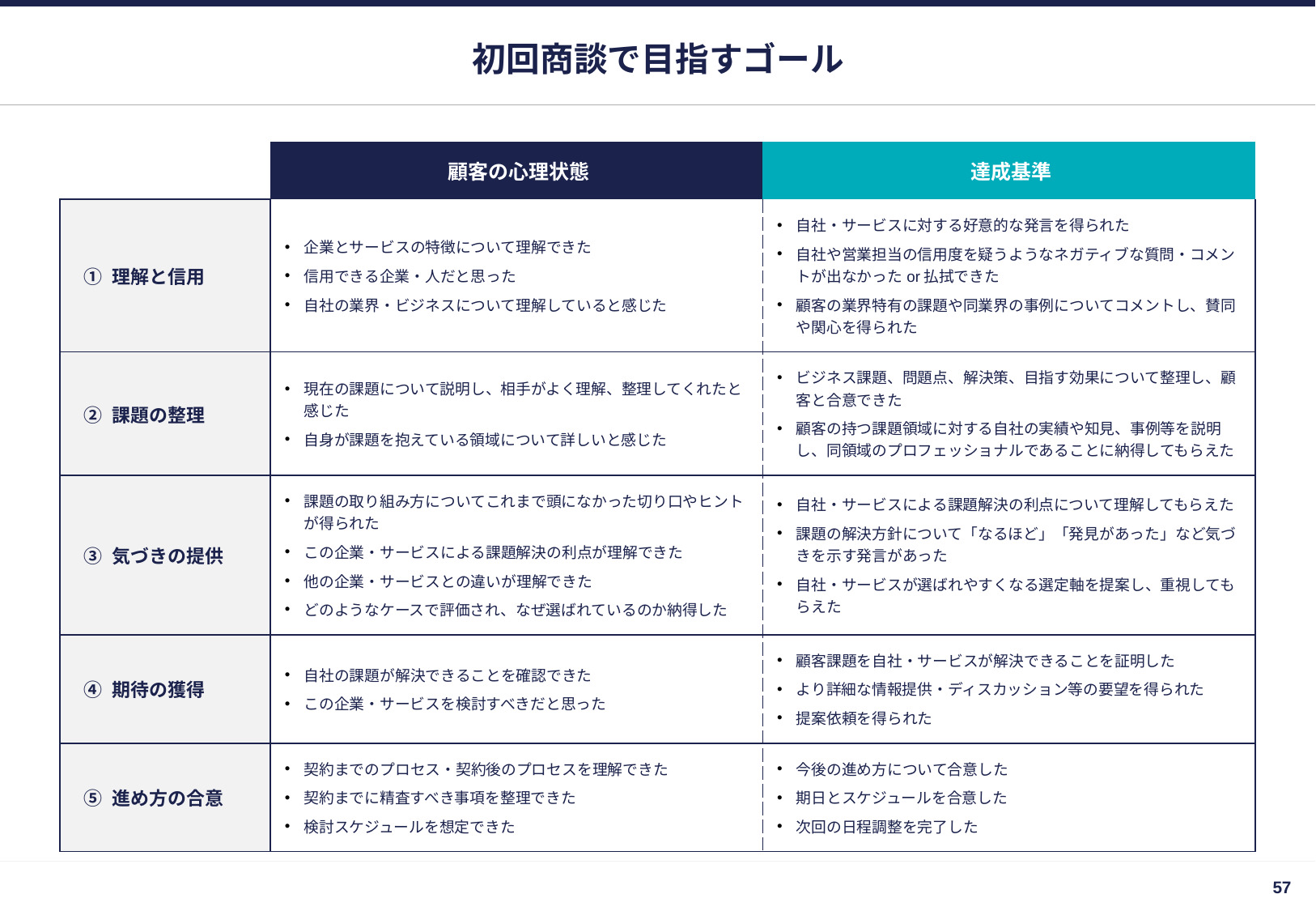

# 初回商談で目指すゴール
|  | 顧客の心理状態 | 達成基準 |
| --- | --- | --- |
| ① 理解と信用 | 企業とサービスの特徴について理解できた 信用できる企業・人だと思った 自社の業界・ビジネスについて理解していると感じた | 自社・サービスに対する好意的な発言を得られた 自社や営業担当の信用度を疑うようなネガティブな質問・コメントが出なかったor払拭できた 顧客の業界特有の課題や同業界の事例についてコメントし、賛同や関心を得られた |
| ② 課題の整理 | 現在の課題について説明し、相手がよく理解、整理してくれたと感じた 自身が課題を抱えている領域について詳しいと感じた | ビジネス課題、問題点、解決策、目指す効果について整理し、顧客と合意できた 顧客の持つ課題領域に対する自社の実績や知見、事例等を説明し、同領域のプロフェッショナルであることに納得してもらえた |
| ③ 気づきの提供 | 課題の取り組み方についてこれまで頭になかった切り口やヒントが得られた この企業・サービスによる課題解決の利点が理解できた 他の企業・サービスとの違いが理解できた どのようなケースで評価され、なぜ選ばれているのか納得した | 自社・サービスによる課題解決の利点について理解してもらえた 課題の解決方針について「なるほど」「発見があった」など気づきを示す発言があった 自社・サービスが選ばれやすくなる選定軸を提案し、重視してもらえた |
| ④ 期待の獲得 | 自社の課題が解決できることを確認できた この企業・サービスを検討すべきだと思った | 顧客課題を自社・サービスが解決できることを証明した より詳細な情報提供・ディスカッション等の要望を得られた 提案依頼を得られた |
| ⑤ 進め方の合意 | 契約までのプロセス・契約後のプロセスを理解できた 契約までに精査すべき事項を整理できた 検討スケジュールを想定できた | 今後の進め方について合意した 期日とスケジュールを合意した 次回の日程調整を完了した |
57